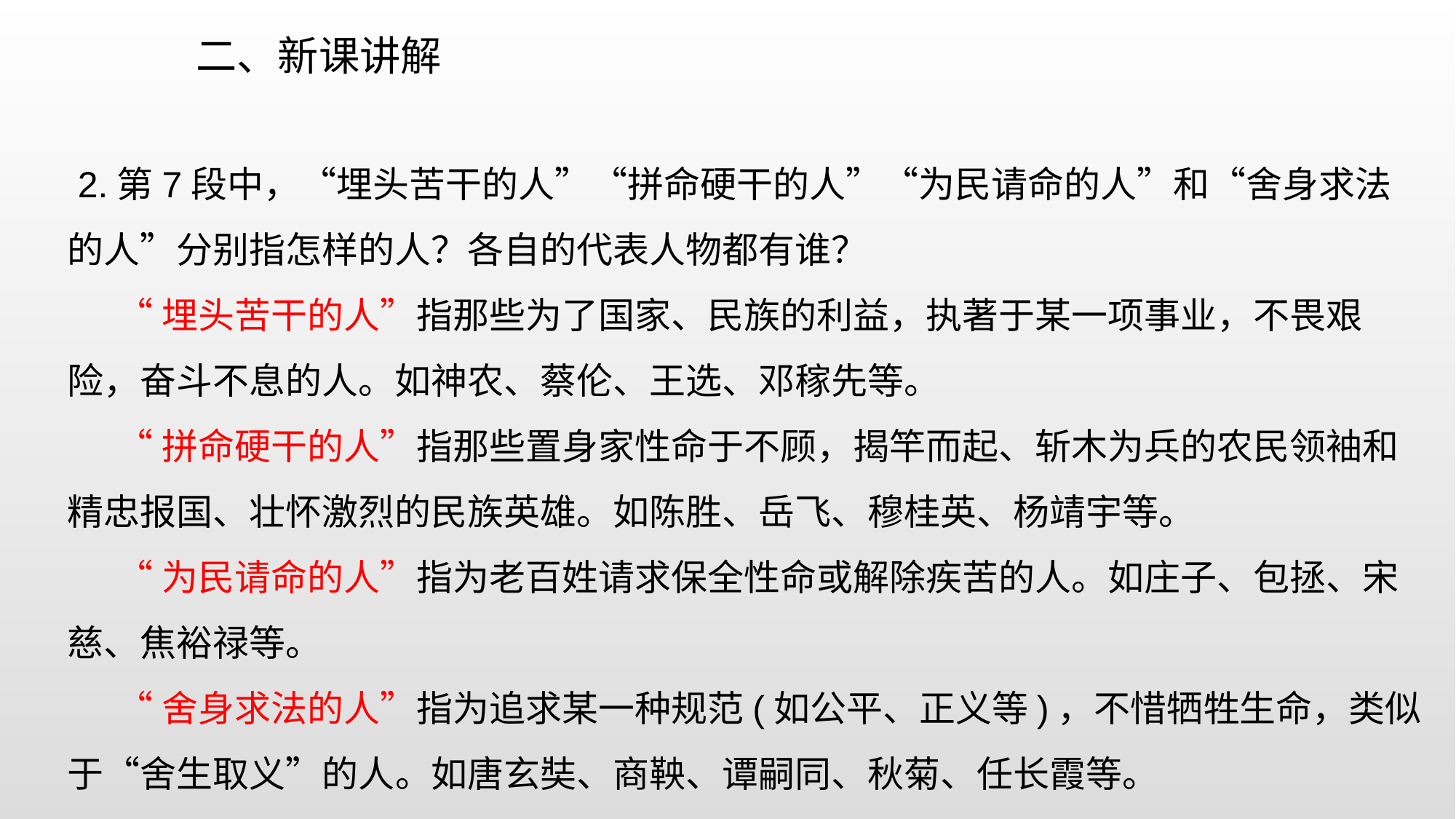

二、新课讲解

 2.第7段中，“埋头苦干的人”“拼命硬干的人”“为民请命的人”和“舍身求法的人”分别指怎样的人？各自的代表人物都有谁？
      “埋头苦干的人”指那些为了国家、民族的利益，执著于某一项事业，不畏艰险，奋斗不息的人。如神农、蔡伦、王选、邓稼先等。
      “拼命硬干的人”指那些置身家性命于不顾，揭竿而起、斩木为兵的农民领袖和精忠报国、壮怀激烈的民族英雄。如陈胜、岳飞、穆桂英、杨靖宇等。
      “为民请命的人”指为老百姓请求保全性命或解除疾苦的人。如庄子、包拯、宋慈、焦裕禄等。
      “舍身求法的人”指为追求某一种规范(如公平、正义等)，不惜牺牲生命，类似于“舍生取义”的人。如唐玄奘、商鞅、谭嗣同、秋菊、任长霞等。